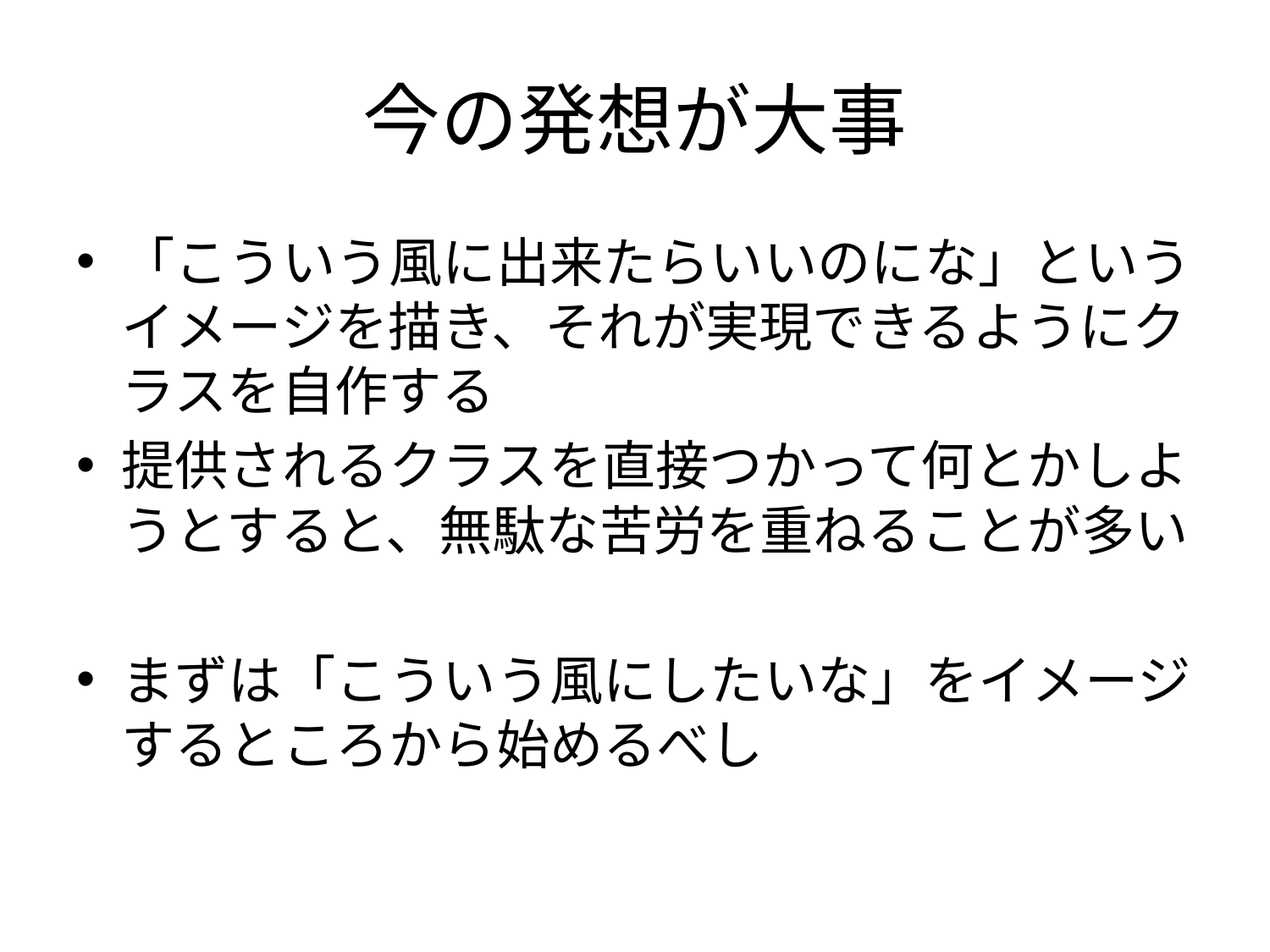

# 今の発想が大事
「こういう風に出来たらいいのにな」というイメージを描き、それが実現できるようにクラスを自作する
提供されるクラスを直接つかって何とかしようとすると、無駄な苦労を重ねることが多い

まずは「こういう風にしたいな」をイメージするところから始めるべし